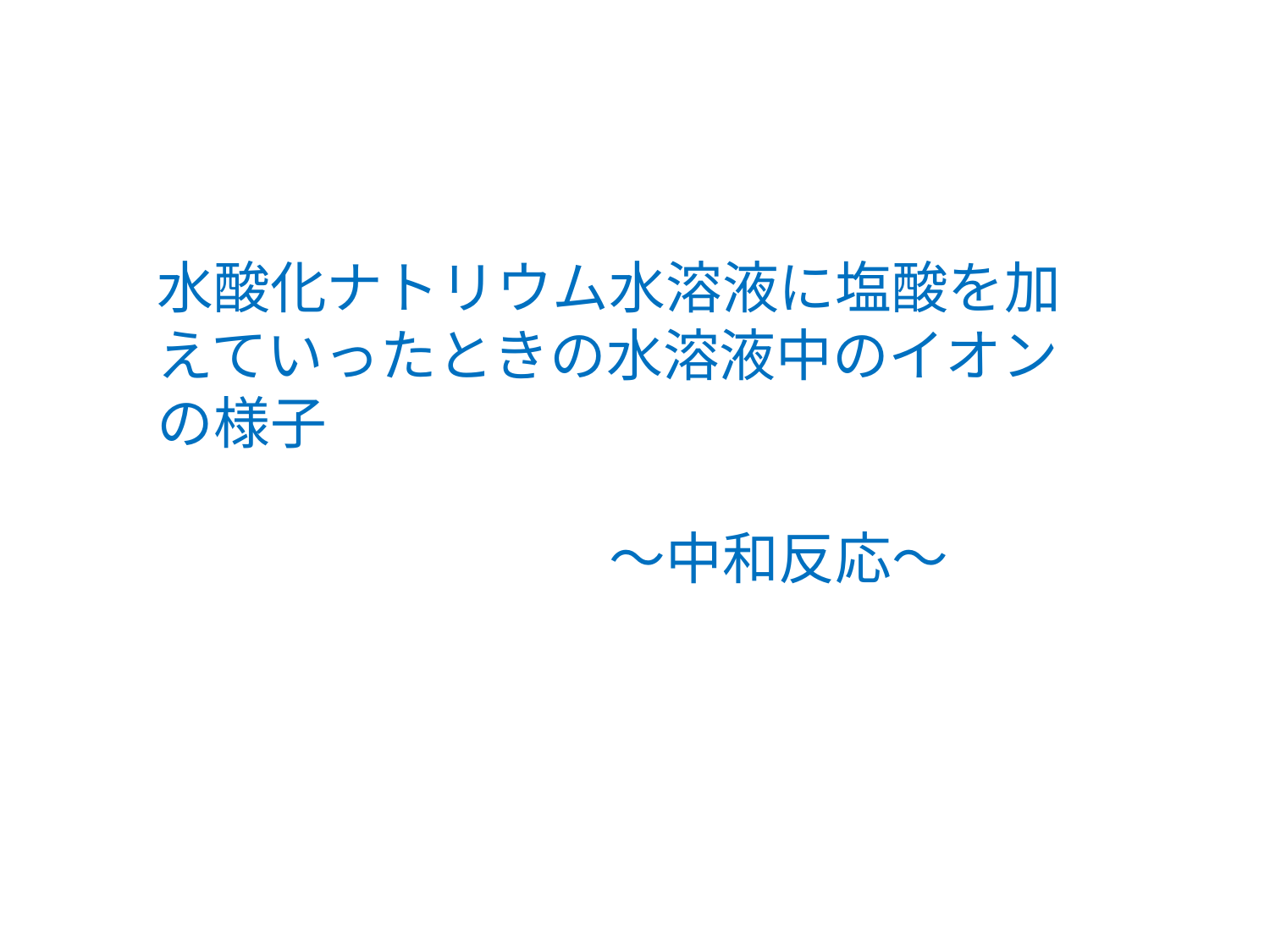

水酸化ナトリウム水溶液に塩酸を加えていったときの水溶液中のイオンの様子

　　　　　　　　～中和反応～